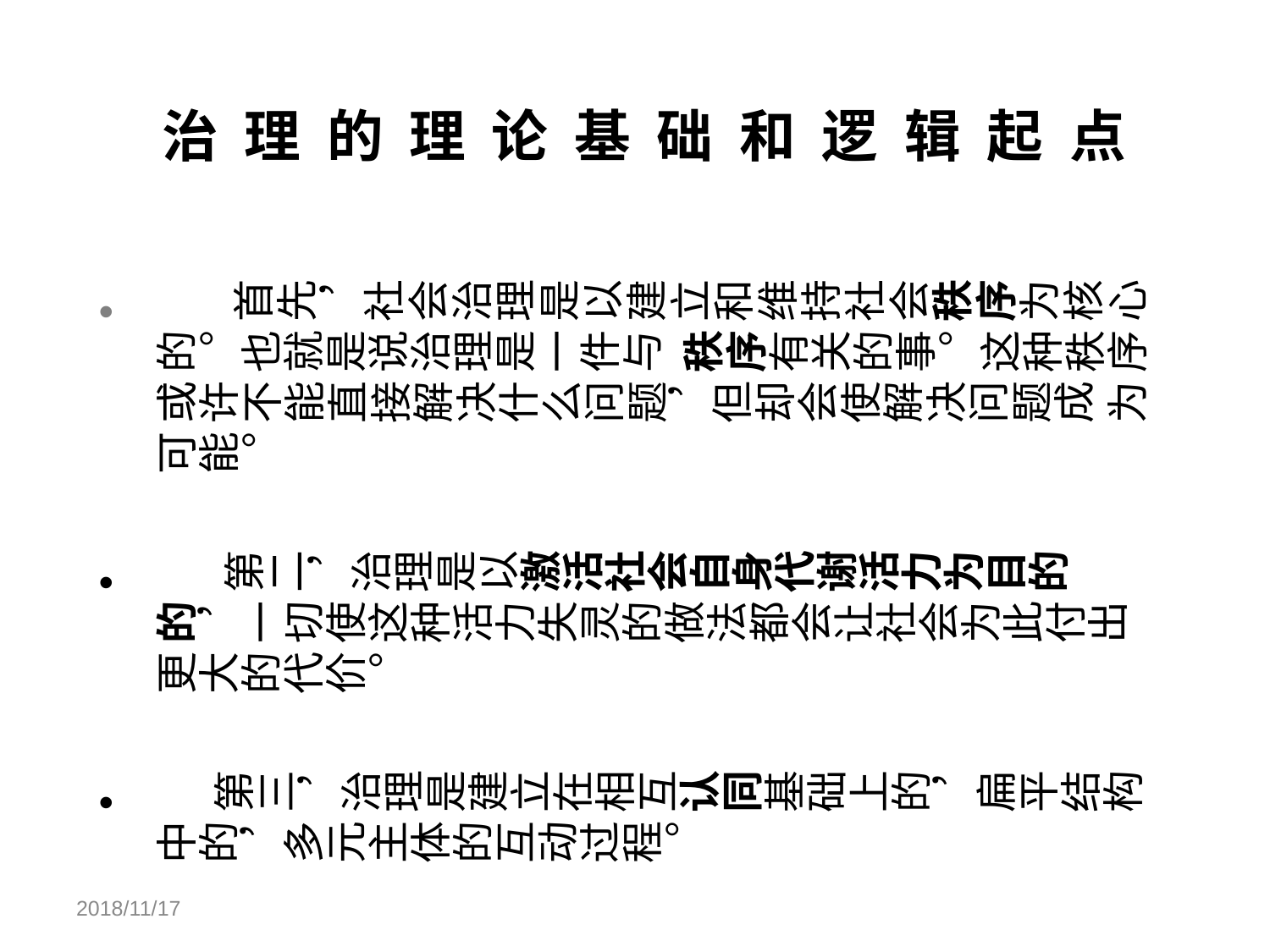

首先，社会治理是以建立和维持社会秩序为核心的。也就是说治理是一件与  秩序有关的事。这种秩序或许不能直接解决什么问题，但却会使解决问题成 为可能。

      第二，治理是以激活社会自身代谢活力为目的的，一切使这种活力失灵的做法都会让社会为此付出更大的代价。

     第三，治理是建立在相互认同基础上的，扁平结构中的，多元主体的互动过程。
# 治理的理论基础和逻辑起点
2018/11/17